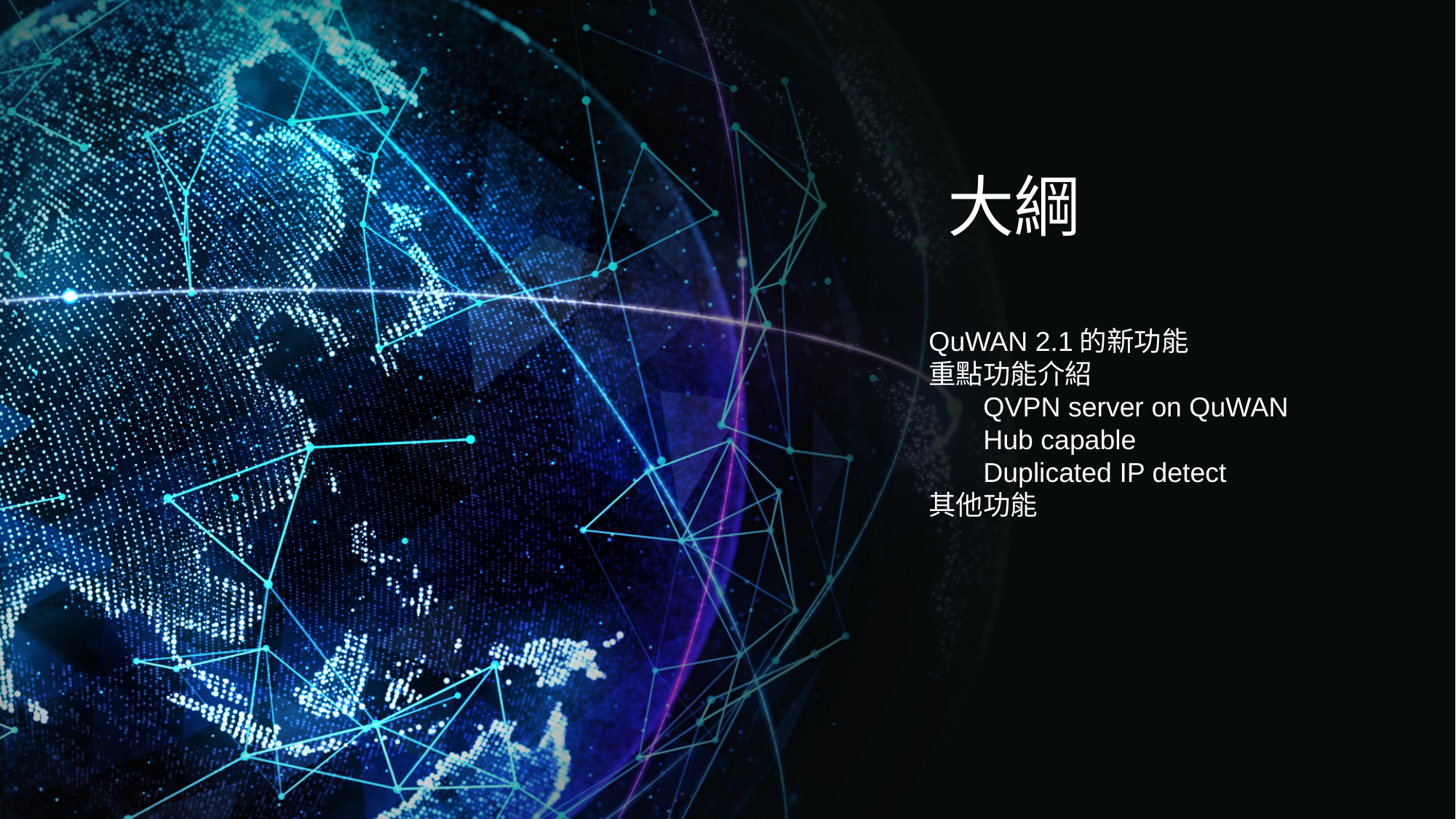

# 大綱
QuWAN 2.1的新功能
重點功能介紹
QVPN server on QuWAN
Hub capable
Duplicated IP detect
其他功能